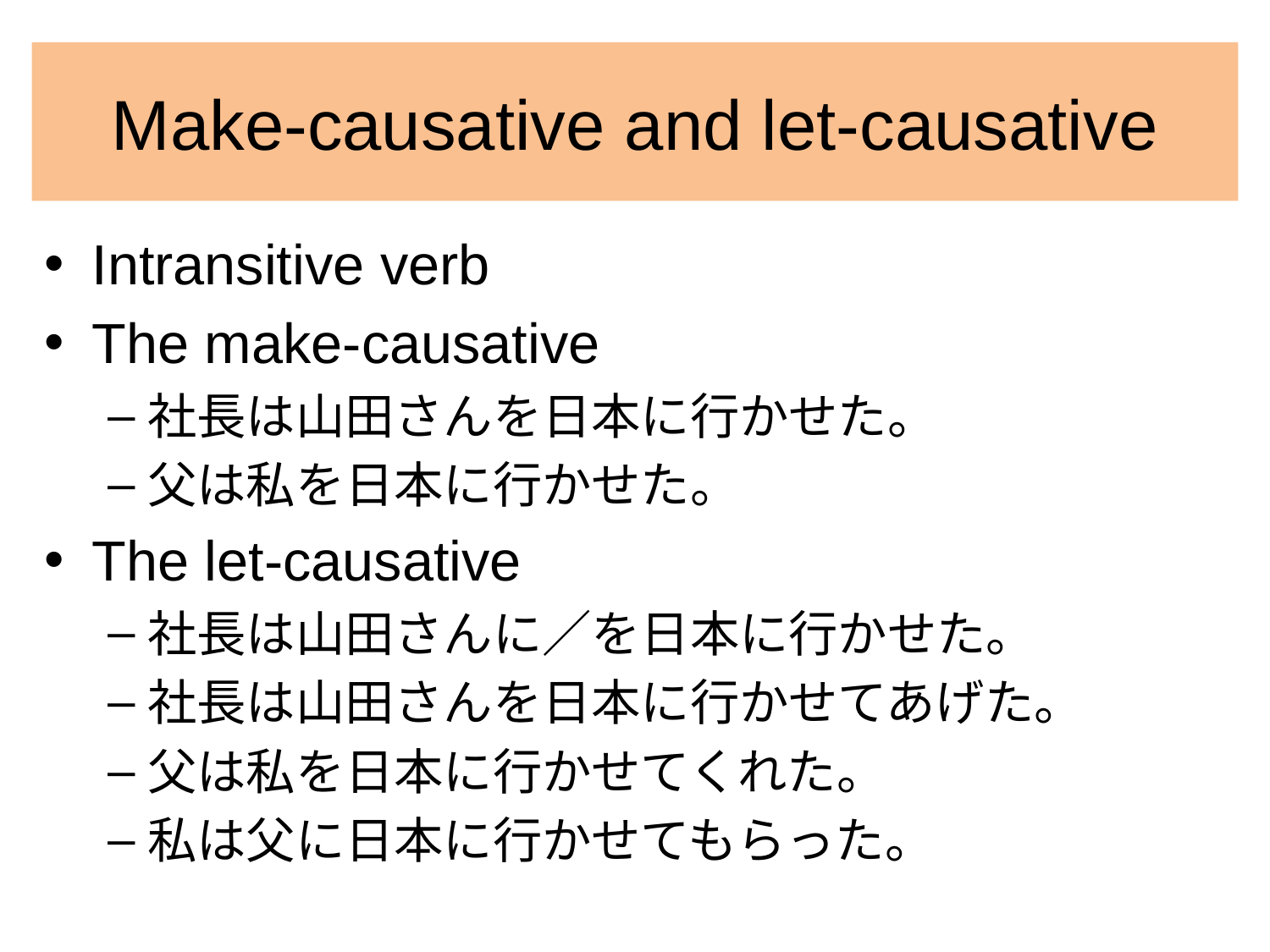

# Make-causative and let-causative
Intransitive verb
The make-causative
社長は山田さんを日本に行かせた。
父は私を日本に行かせた。
The let-causative
社長は山田さんに／を日本に行かせた。
社長は山田さんを日本に行かせてあげた。
父は私を日本に行かせてくれた。
私は父に日本に行かせてもらった。